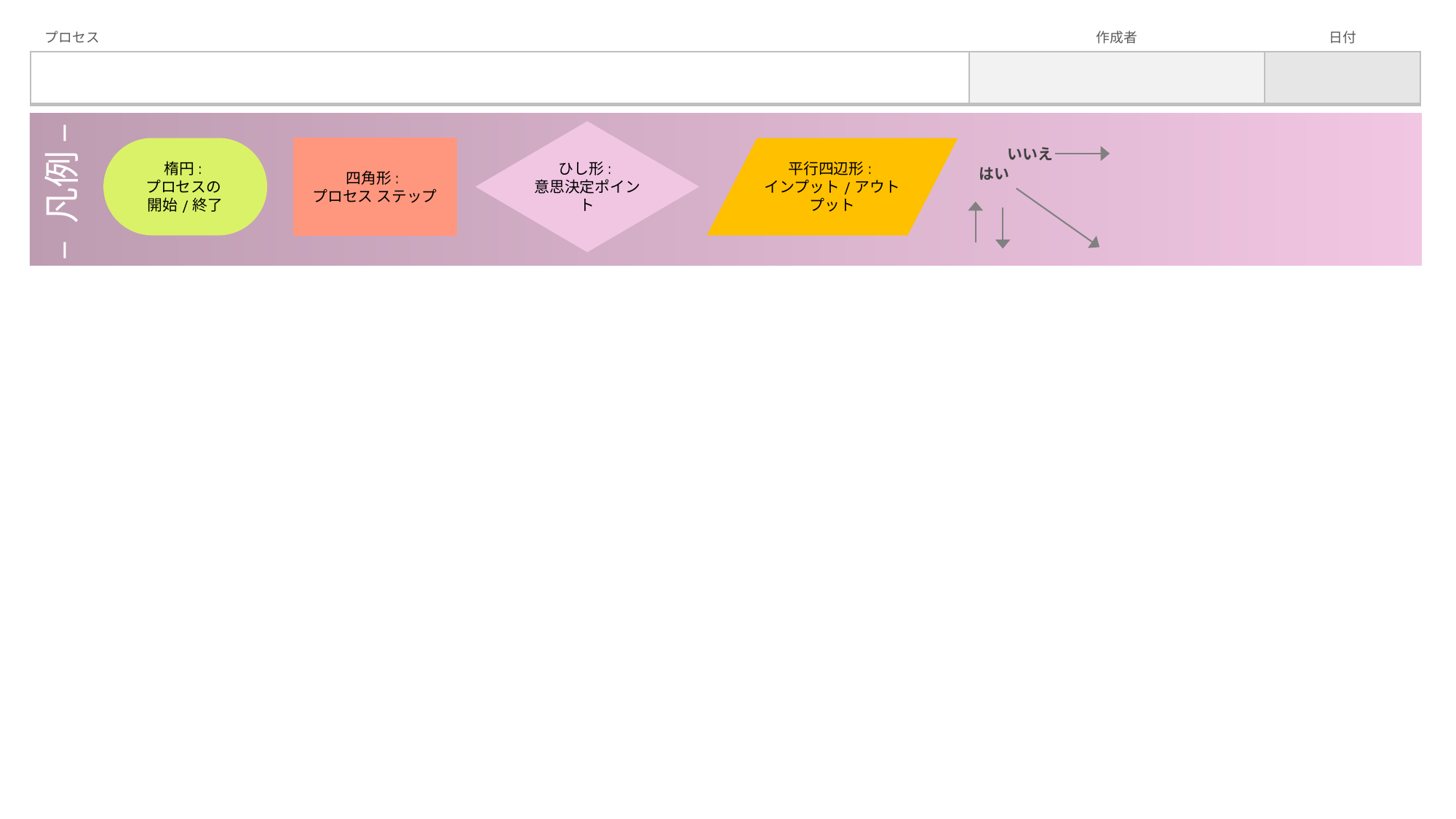

| プロセス | 作成者 | 日付 |
| --- | --- | --- |
|  |  |  |

ひし形:
意思決定ポイント
いいえ
四角形:
プロセス ステップ
楕円:
プロセスの
開始/終了
平行四辺形:
インプット/アウトプット
はい
– 凡例 –